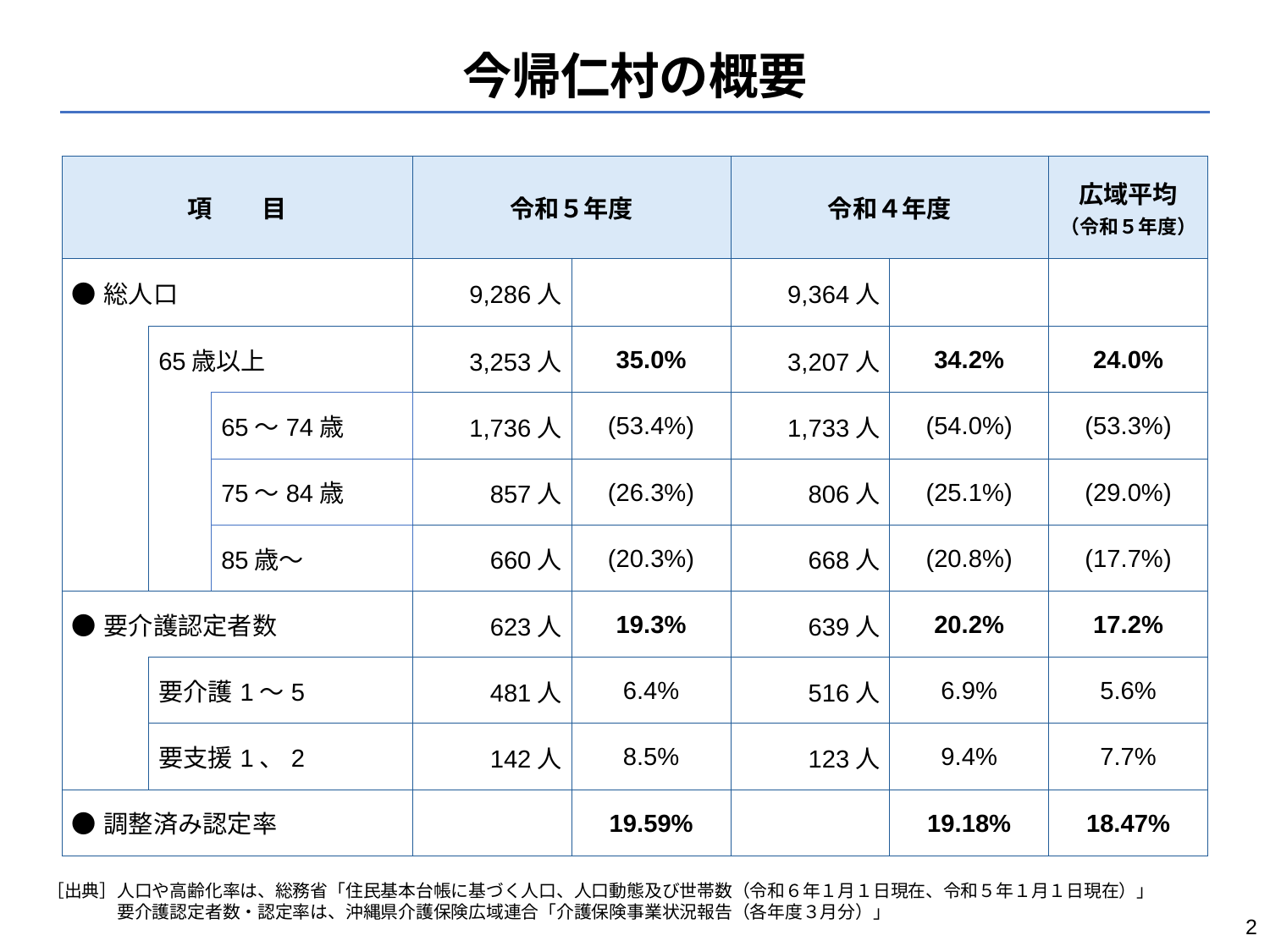

# 今帰仁村の概要
| 項　　目 |  |  | 令和５年度 |  | 令和４年度 |  | 広域平均 （令和５年度） |
| --- | --- | --- | --- | --- | --- | --- | --- |
| ●総人口 |  |  | 9,286人 |  | 9,364人 |  |  |
|  | 65歳以上 |  | 3,253人 | 35.0% | 3,207人 | 34.2% | 24.0% |
|  |  | 65～74歳 | 1,736人 | (53.4%) | 1,733人 | (54.0%) | (53.3%) |
|  |  | 75～84歳 | 857人 | (26.3%) | 806人 | (25.1%) | (29.0%) |
|  |  | 85歳～ | 660人 | (20.3%) | 668人 | (20.8%) | (17.7%) |
| ●要介護認定者数 |  |  | 623人 | 19.3% | 639人 | 20.2% | 17.2% |
|  | 要介護1～5 |  | 481人 | 6.4% | 516人 | 6.9% | 5.6% |
|  | 要支援1、2 |  | 142人 | 8.5% | 123人 | 9.4% | 7.7% |
| ●調整済み認定率 |  |  |  | 19.59% |  | 19.18% | 18.47% |
［出典］人口や高齢化率は、総務省「住民基本台帳に基づく人口、人口動態及び世帯数（令和６年１月１日現在、令和５年１月１日現在）」
　　　　要介護認定者数・認定率は、沖縄県介護保険広域連合「介護保険事業状況報告（各年度３月分）」
2